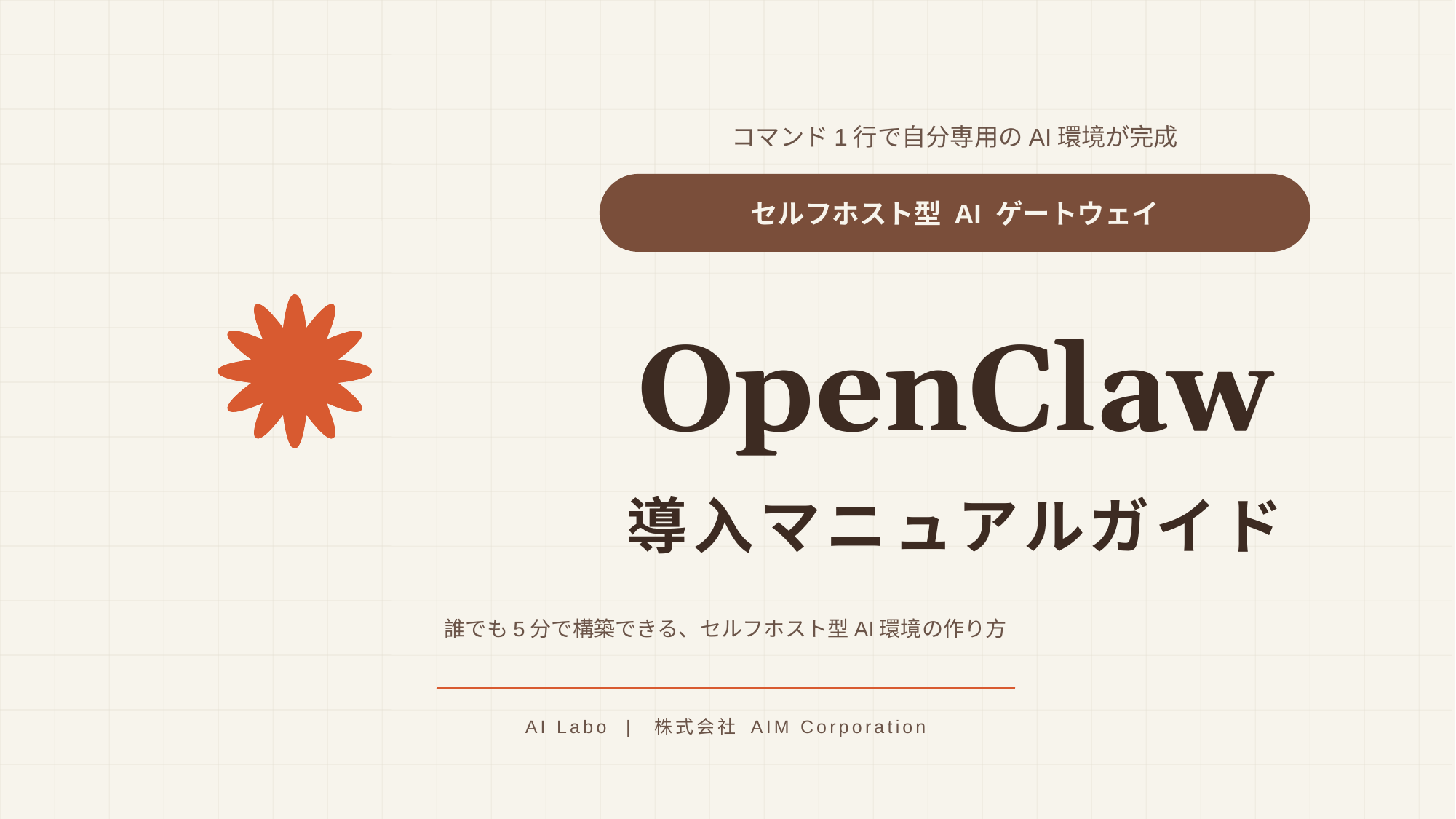

コマンド1行で自分専用のAI環境が完成

セルフホスト型 AI ゲートウェイ

OpenClaw

導入マニュアルガイド

誰でも5分で構築できる、セルフホスト型AI環境の作り方

AI Labo  |  株式会社 AIM Corporation